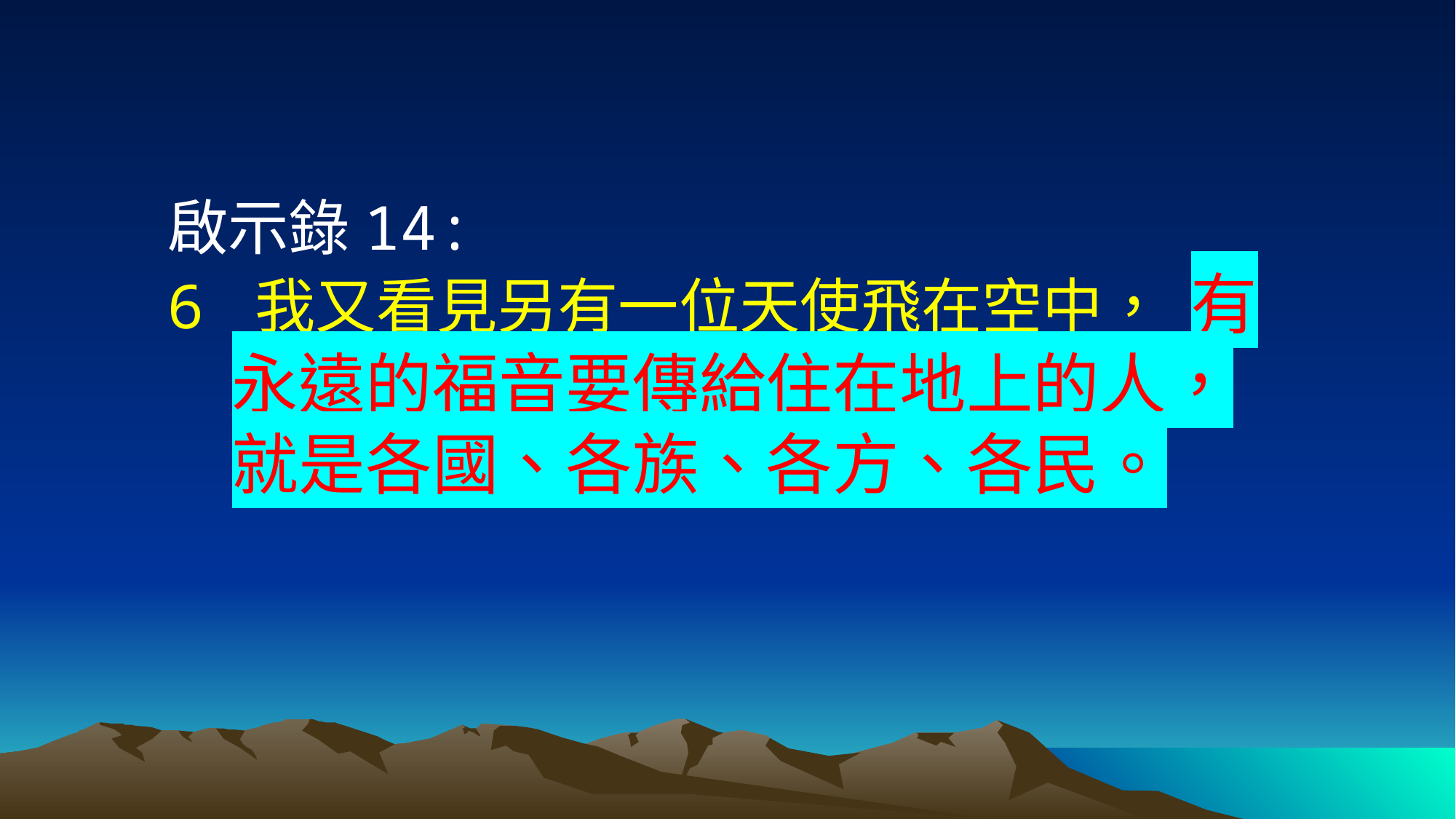

啟示錄14:
6 我又看見另有一位天使飛在空中，  有永遠的福音要傳給住在地上的人，就是各國、各族、各方、各民。